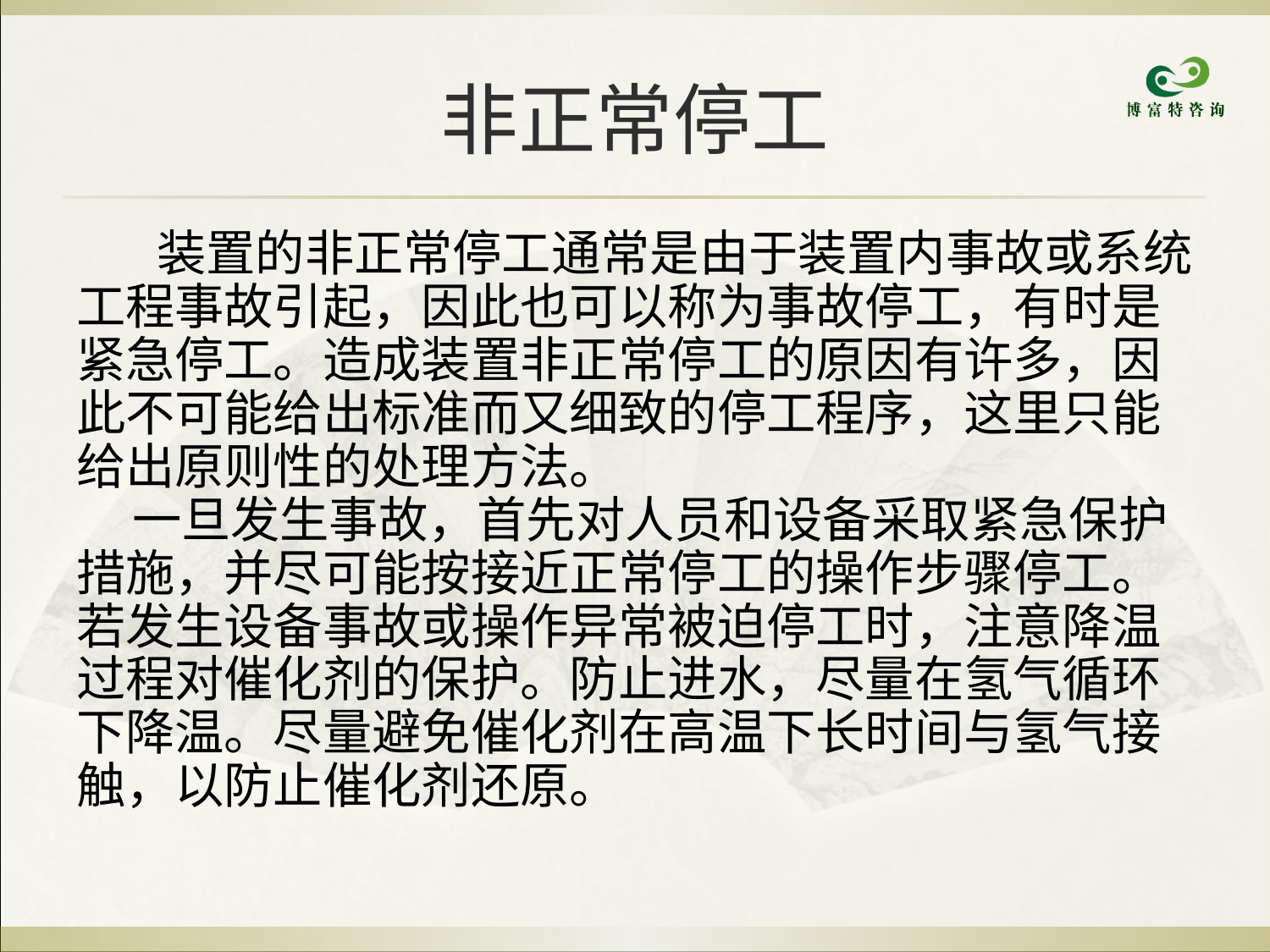

非正常停工
     装置的非正常停工通常是由于装置内事故或系统工程事故引起，因此也可以称为事故停工，有时是紧急停工。造成装置非正常停工的原因有许多，因此不可能给出标准而又细致的停工程序，这里只能给出原则性的处理方法。
    一旦发生事故，首先对人员和设备采取紧急保护措施，并尽可能按接近正常停工的操作步骤停工。若发生设备事故或操作异常被迫停工时，注意降温过程对催化剂的保护。防止进水，尽量在氢气循环下降温。尽量避免催化剂在高温下长时间与氢气接触，以防止催化剂还原。